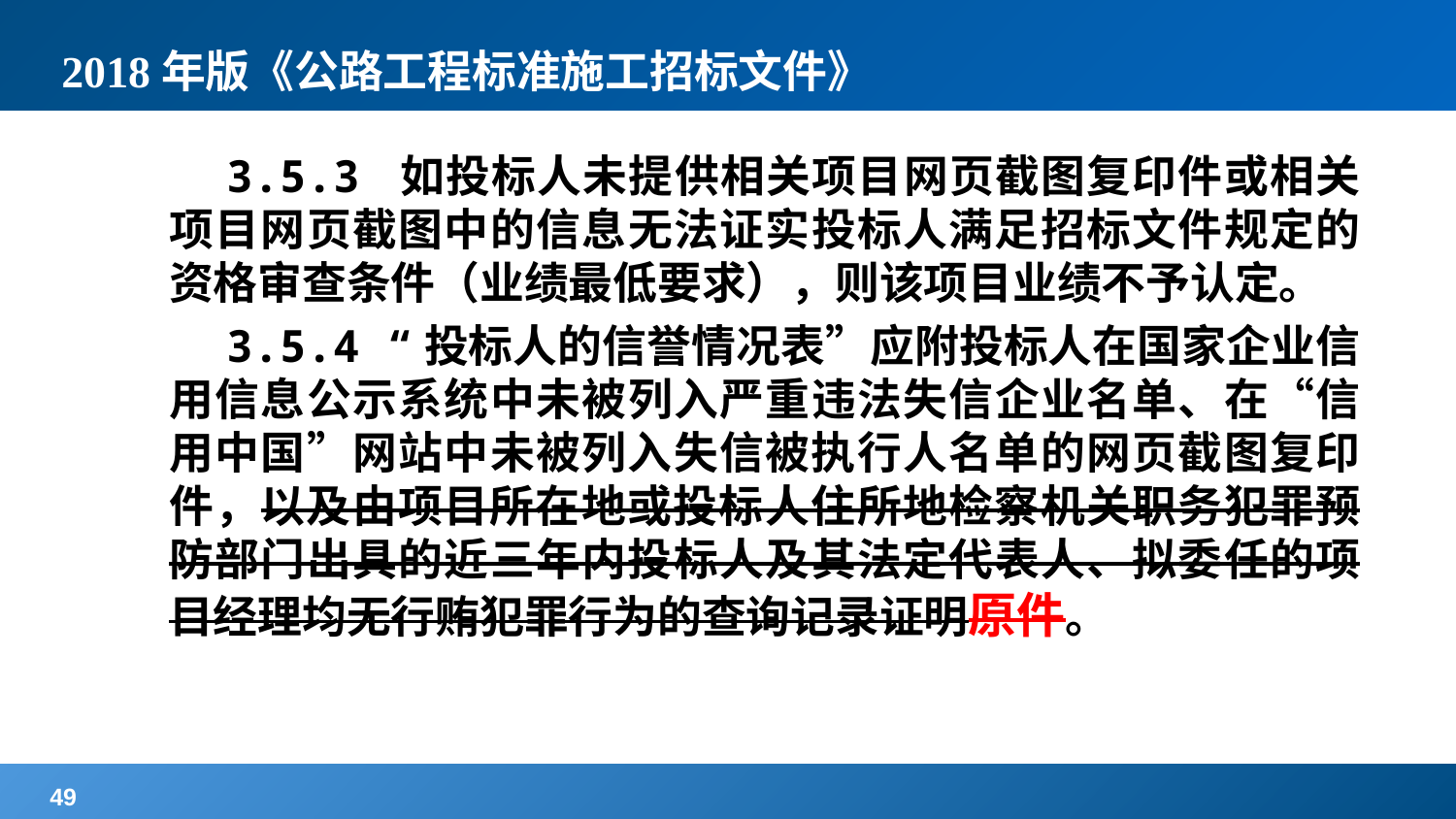

# 2018年版《公路工程标准施工招标文件》
3.5.3 如投标人未提供相关项目网页截图复印件或相关项目网页截图中的信息无法证实投标人满足招标文件规定的资格审查条件（业绩最低要求），则该项目业绩不予认定。
3.5.4 “投标人的信誉情况表”应附投标人在国家企业信用信息公示系统中未被列入严重违法失信企业名单、在“信用中国”网站中未被列入失信被执行人名单的网页截图复印件，以及由项目所在地或投标人住所地检察机关职务犯罪预防部门出具的近三年内投标人及其法定代表人、拟委任的项目经理均无行贿犯罪行为的查询记录证明原件。